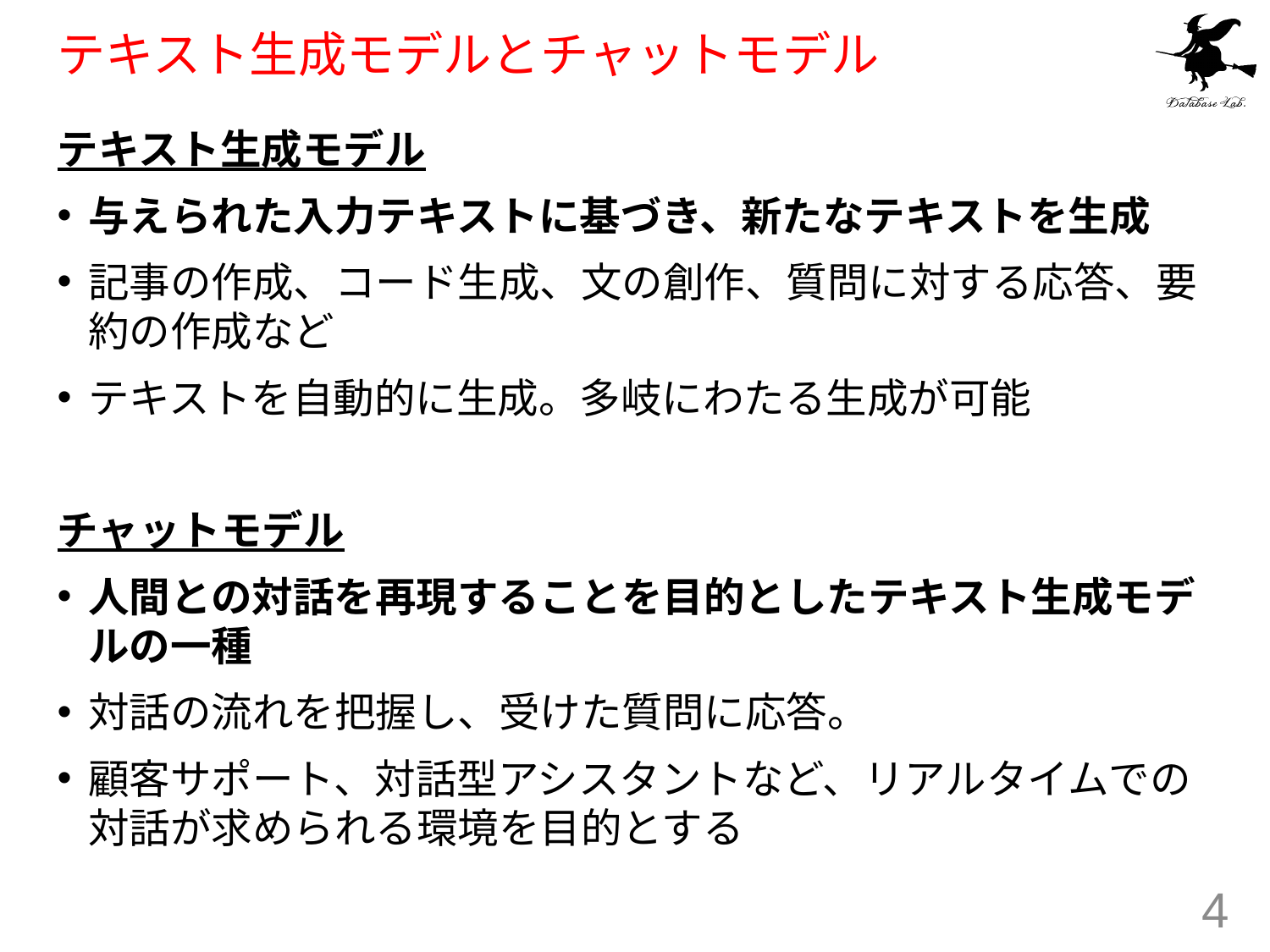

# テキスト生成モデルとチャットモデル
テキスト生成モデル
与えられた入力テキストに基づき、新たなテキストを生成
記事の作成、コード生成、文の創作、質問に対する応答、要約の作成など
テキストを自動的に生成。多岐にわたる生成が可能

チャットモデル
人間との対話を再現することを目的としたテキスト生成モデルの一種
対話の流れを把握し、受けた質問に応答。
顧客サポート、対話型アシスタントなど、リアルタイムでの対話が求められる環境を目的とする
4